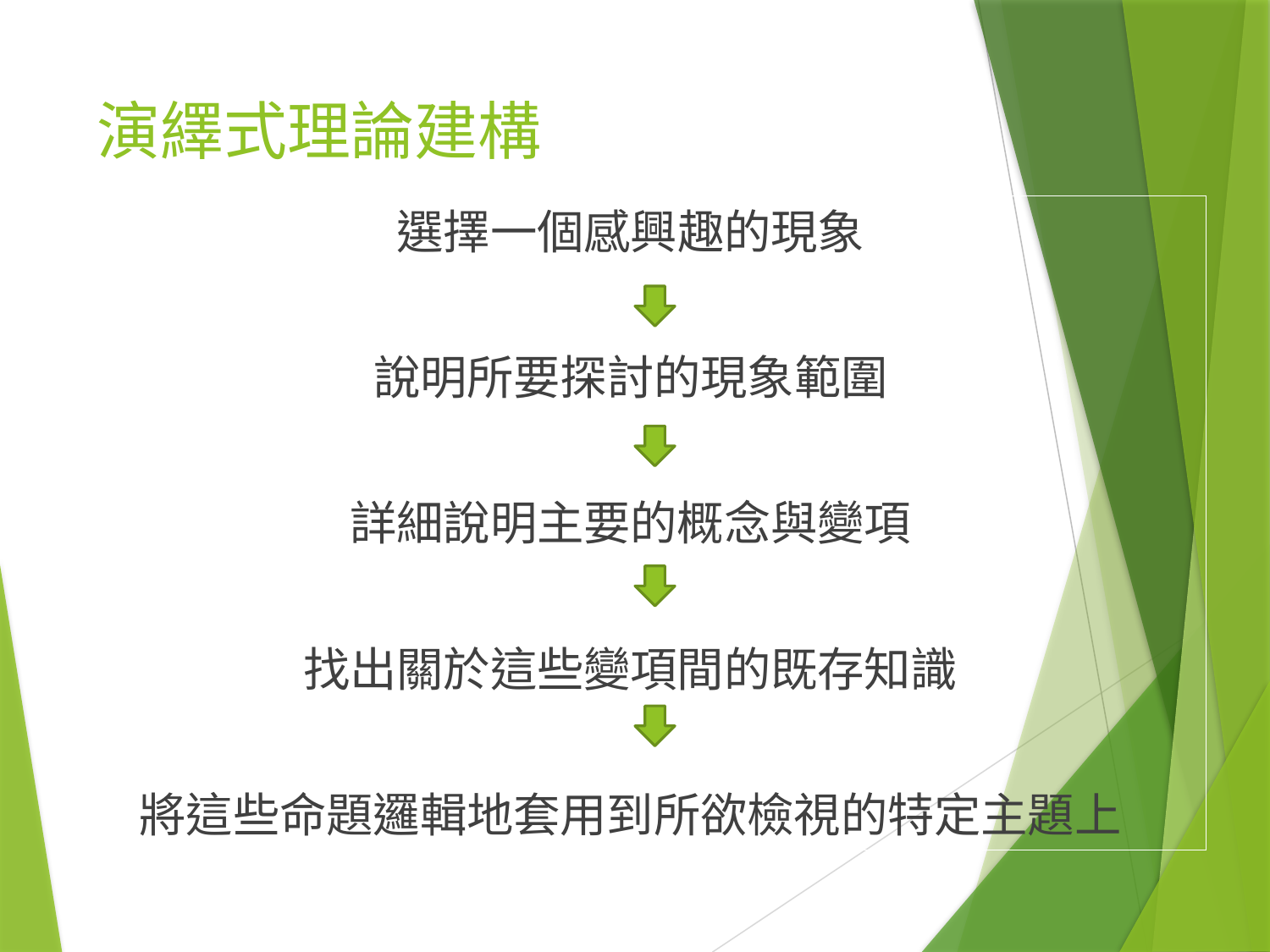

# 演繹式理論建構
選擇一個感興趣的現象

說明所要探討的現象範圍

詳細說明主要的概念與變項

找出關於這些變項間的既存知識

將這些命題邏輯地套用到所欲檢視的特定主題上